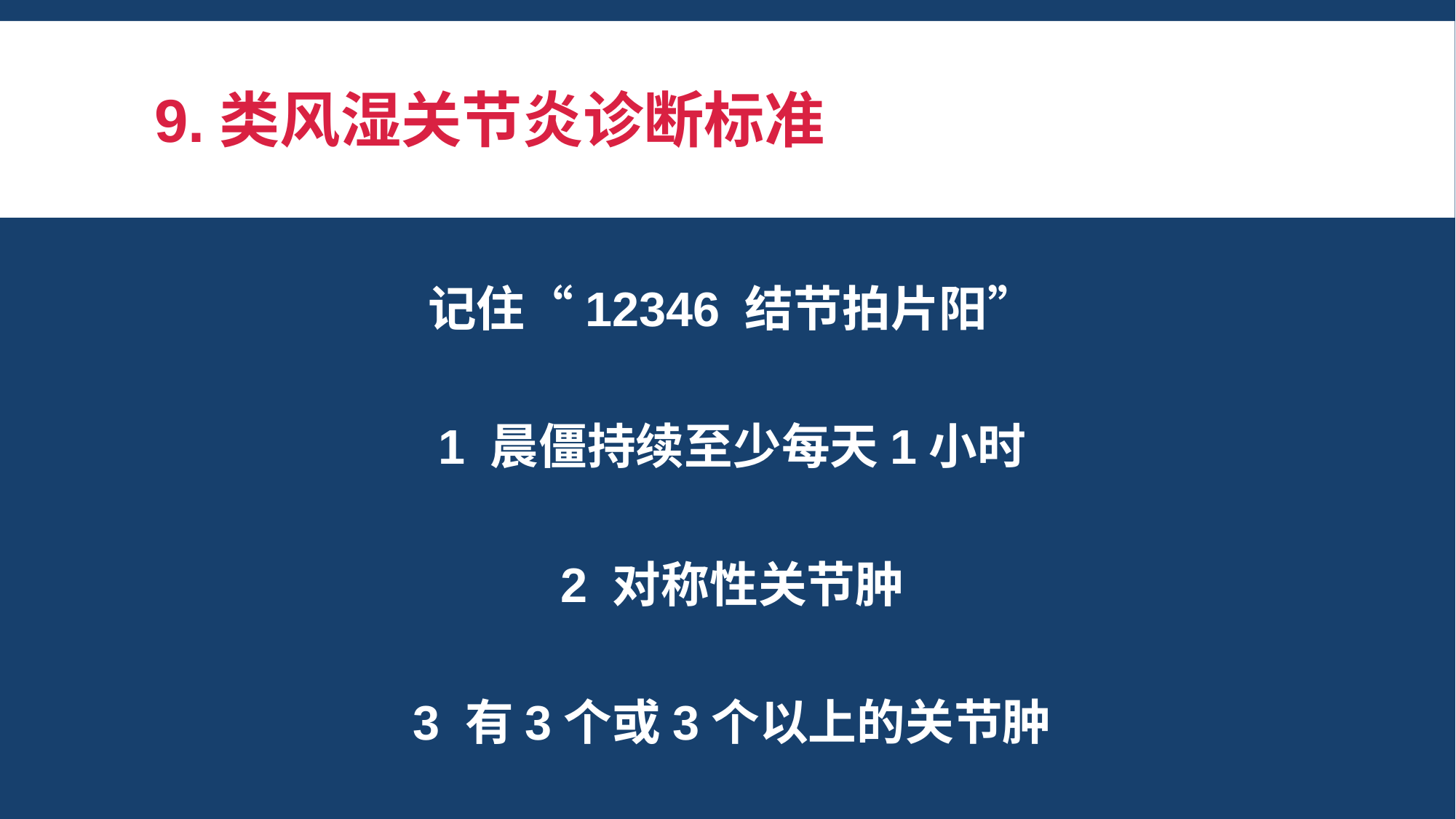

# 9.类风湿关节炎诊断标准
记住“12346 结节拍片阳”
1 晨僵持续至少每天1小时
2 对称性关节肿
3 有3个或3个以上的关节肿